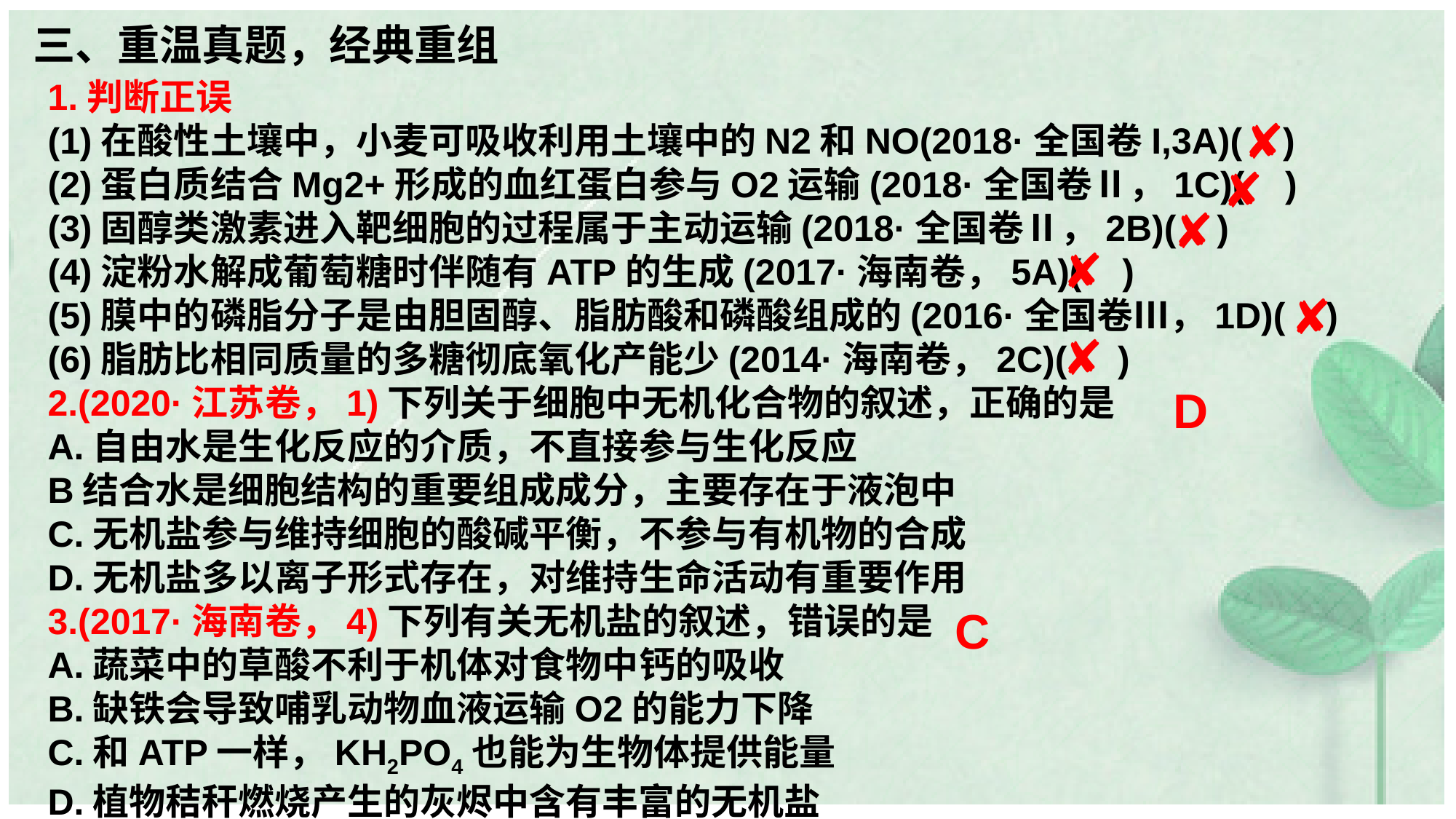

三、重温真题，经典重组
1.判断正误
(1)在酸性土壤中，小麦可吸收利用土壤中的N2和NO(2018·全国卷I,3A)(    )
(2)蛋白质结合Mg2+形成的血红蛋白参与O2运输(2018·全国卷Ⅱ，1C)(    )
(3)固醇类激素进入靶细胞的过程属于主动运输(2018·全国卷Ⅱ，2B)(    )
(4)淀粉水解成葡萄糖时伴随有ATP的生成(2017·海南卷，5A)(    )
(5)膜中的磷脂分子是由胆固醇、脂肪酸和磷酸组成的(2016·全国卷Ⅲ，1D)(    )
(6)脂肪比相同质量的多糖彻底氧化产能少(2014·海南卷，2C)(     )
2.(2020·江苏卷，1)下列关于细胞中无机化合物的叙述，正确的是
A.自由水是生化反应的介质，不直接参与生化反应
B结合水是细胞结构的重要组成成分，主要存在于液泡中
C.无机盐参与维持细胞的酸碱平衡，不参与有机物的合成
D.无机盐多以离子形式存在，对维持生命活动有重要作用
3.(2017·海南卷，4)下列有关无机盐的叙述，错误的是
A.蔬菜中的草酸不利于机体对食物中钙的吸收
B.缺铁会导致哺乳动物血液运输O2的能力下降
C.和ATP一样，KH2PO4也能为生物体提供能量
D.植物秸秆燃烧产生的灰烬中含有丰富的无机盐
✘
✘
✘
✘
✘
✘
D
C